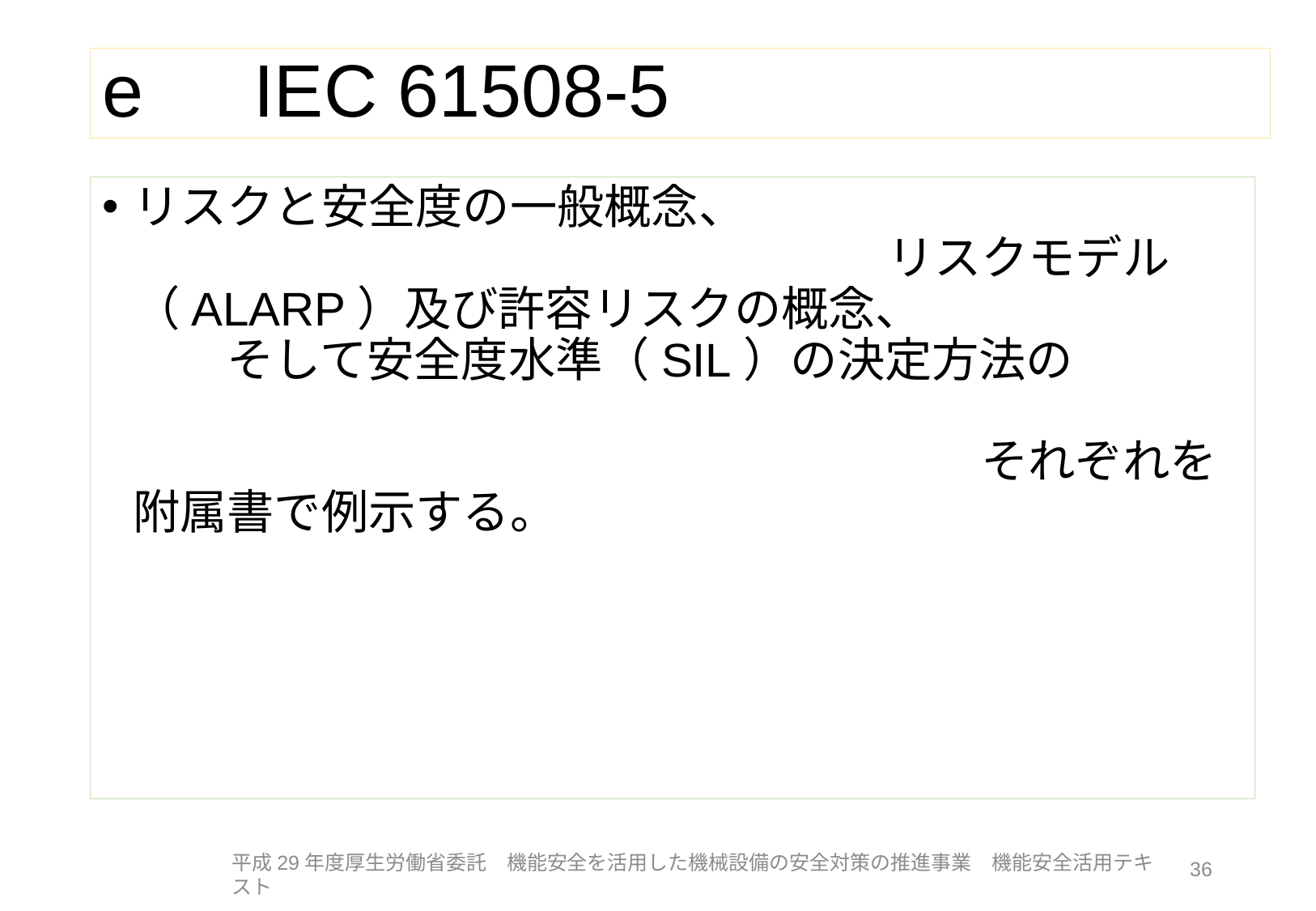

# e　IEC 61508-5
リスクと安全度の一般概念、　　　　　　　　　　　　　　　　　　　　　　　　　　リスクモデル（ALARP）及び許容リスクの概念、　　　　　　　　そして安全度水準（SIL）の決定方法の　　　　　　　　　　　　　　　　　　　　　　　　　　　　　　　　　　　　　　　　　　　　それぞれを附属書で例示する。
平成29年度厚生労働省委託　機能安全を活用した機械設備の安全対策の推進事業　機能安全活用テキスト
36